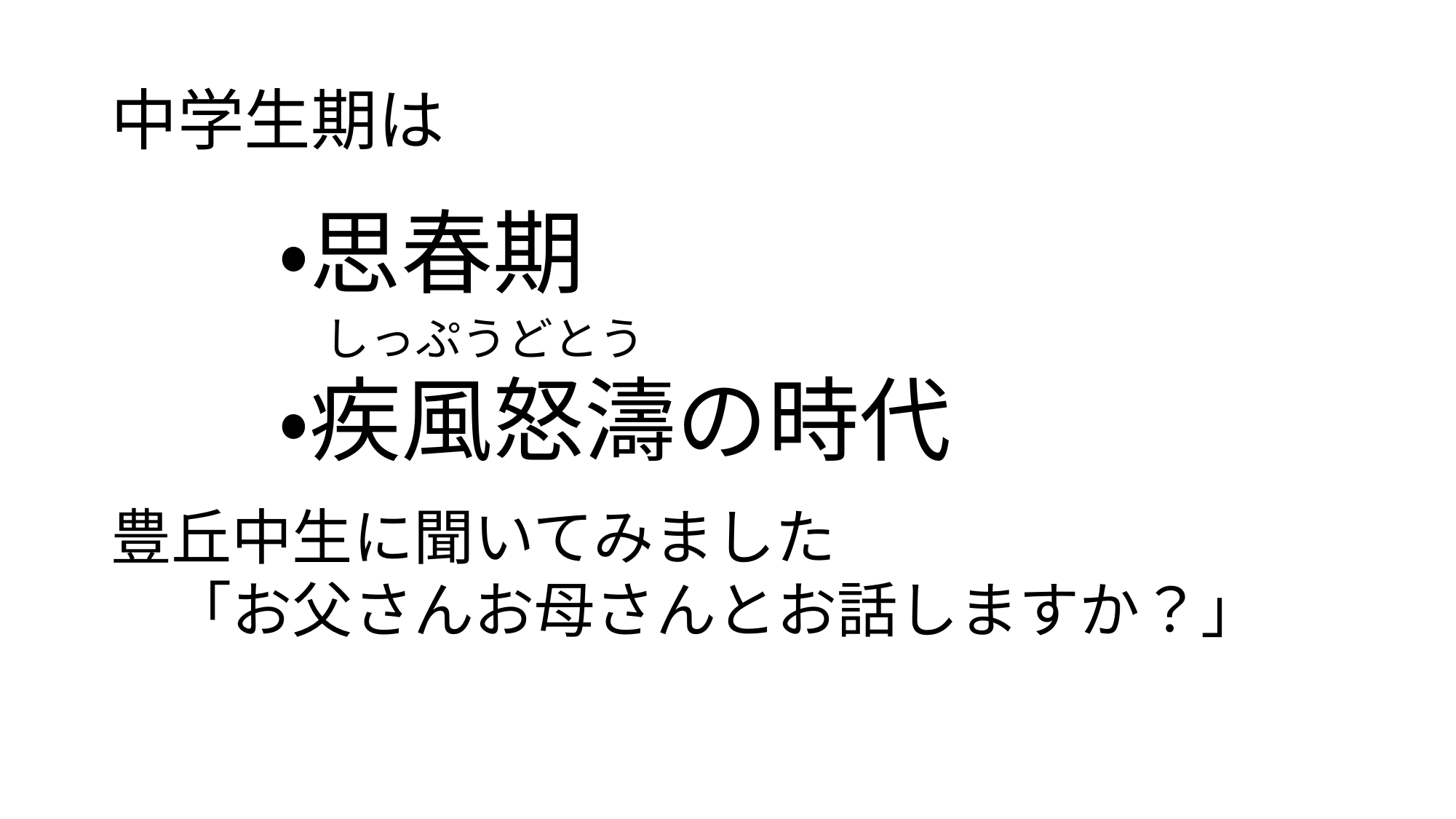

# 中学生期は
・思春期
　しっぷうどとう
・疾風怒濤の時代
豊丘中生に聞いてみました
　「お父さんお母さんとお話しますか？」